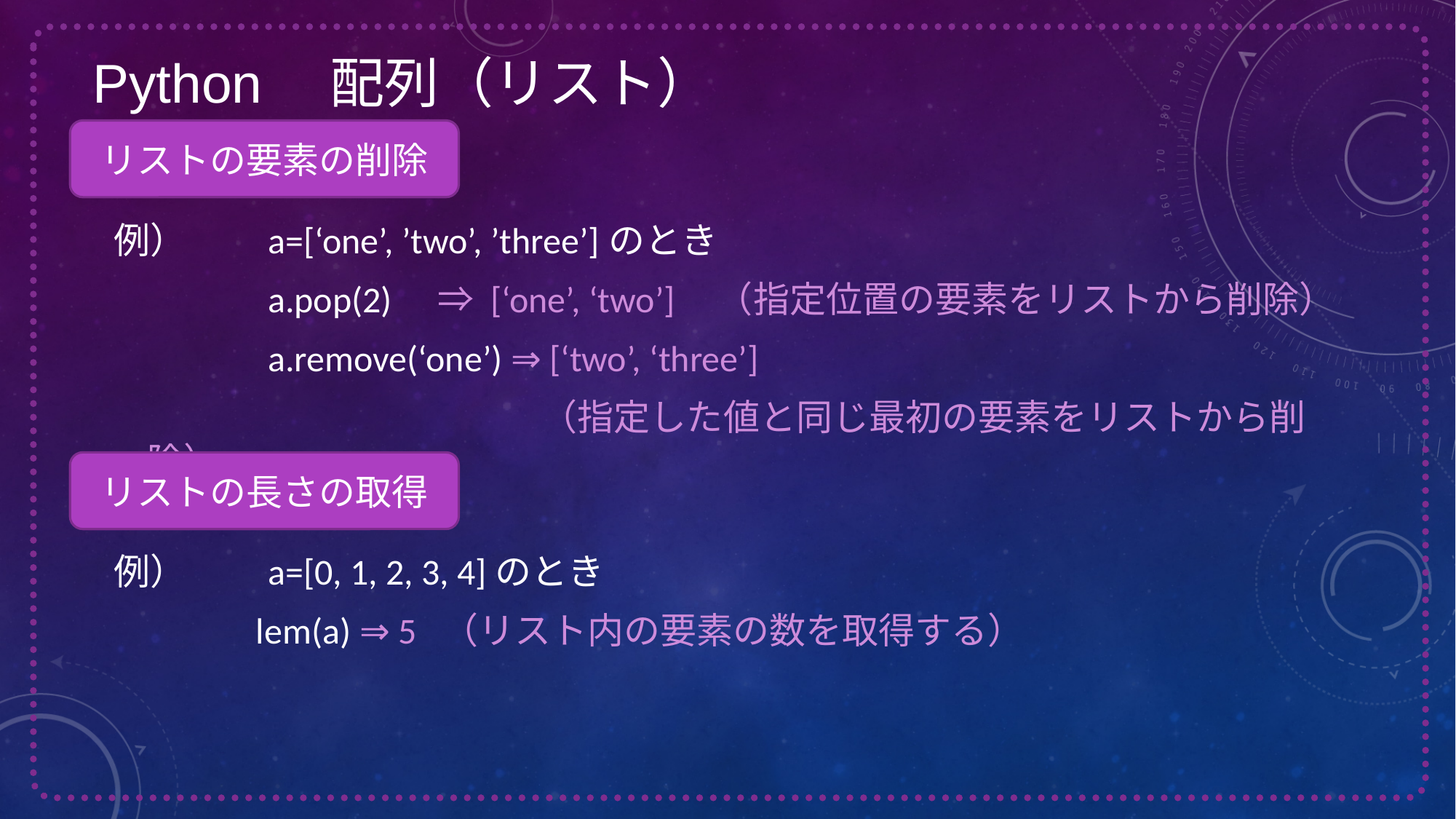

Python　配列（リスト）
リストの要素の削除
例）　　a=[‘one’, ’two’, ’three’]のとき
　　　　a.pop(2)　⇒ [‘one’, ‘two’]    （指定位置の要素をリストから削除）
　　　　a.remove(‘one’) ⇒ [‘two’, ‘three’]
　　　                                       （指定した値と同じ最初の要素をリストから削除）
リストの長さの取得
例）　　a=[0, 1, 2, 3, 4]のとき
　　　   lem(a) ⇒ 5  （リスト内の要素の数を取得する）